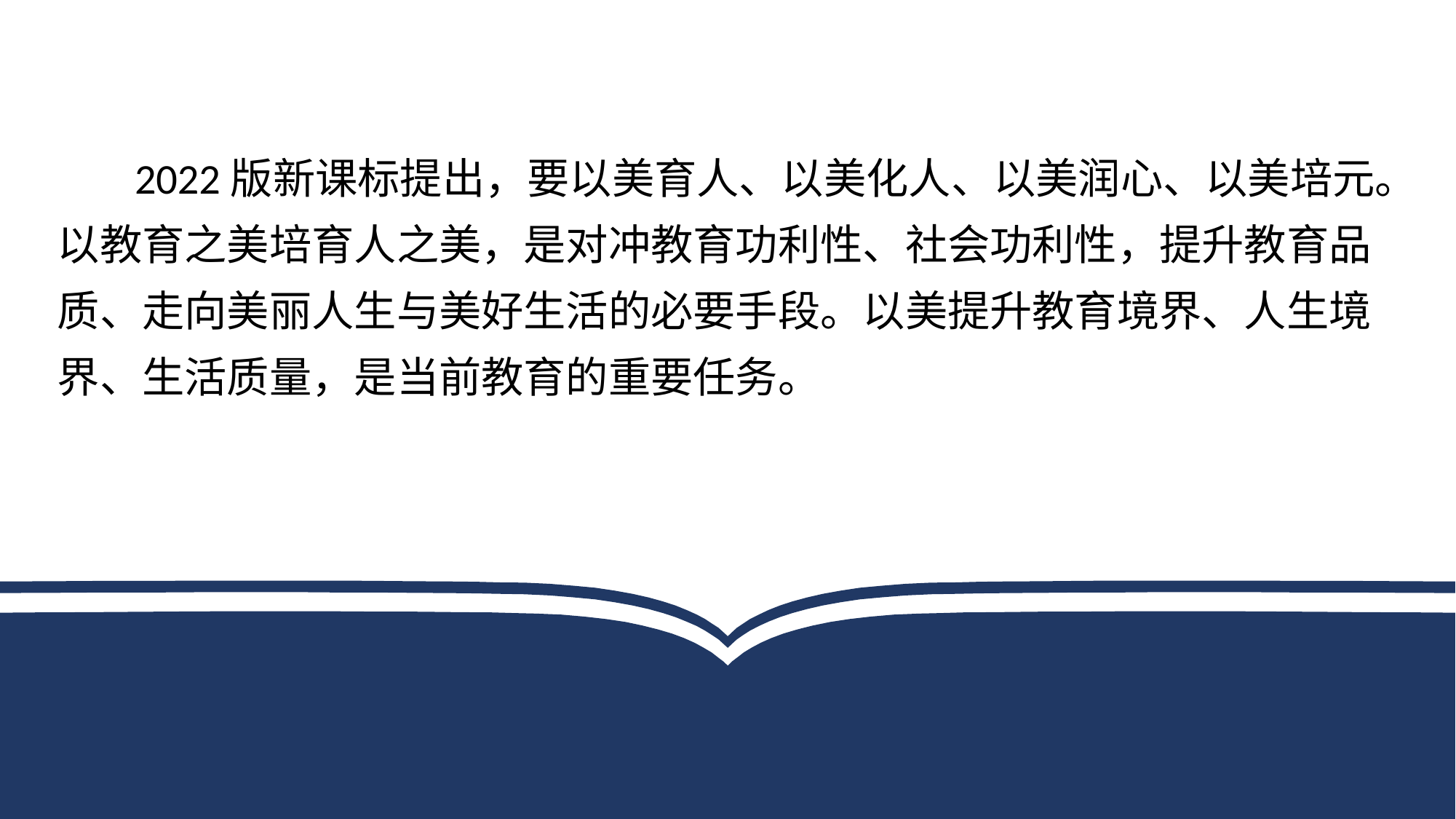

2022版新课标提出，要以美育人、以美化人、以美润心、以美培元。以教育之美培育人之美，是对冲教育功利性、社会功利性，提升教育品质、走向美丽人生与美好生活的必要手段。以美提升教育境界、人生境界、生活质量，是当前教育的重要任务。